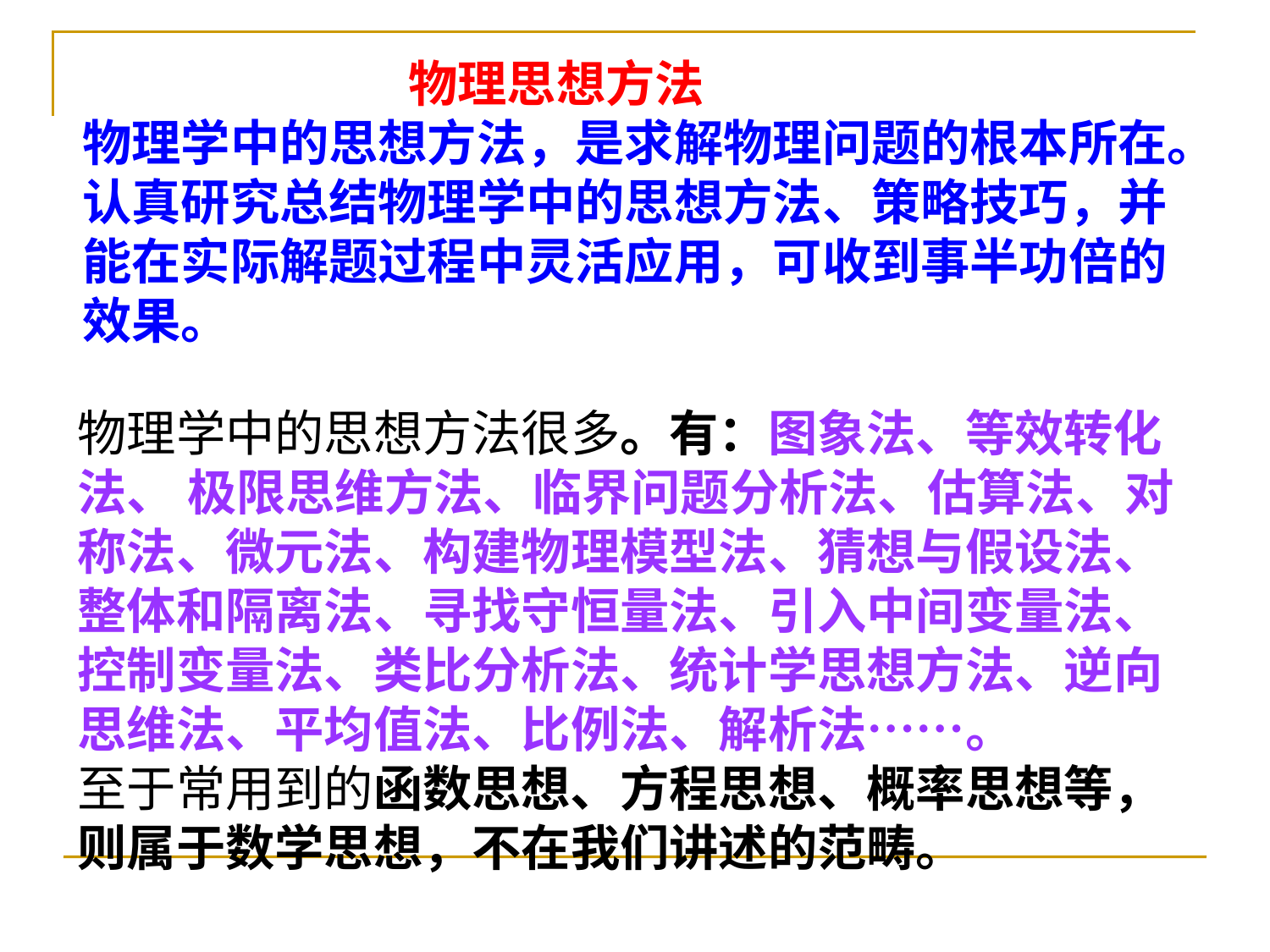

物理思想方法
物理学中的思想方法，是求解物理问题的根本所在。认真研究总结物理学中的思想方法、策略技巧，并能在实际解题过程中灵活应用，可收到事半功倍的效果。

物理学中的思想方法很多。有：图象法、等效转化法、 极限思维方法、临界问题分析法、估算法、对称法、微元法、构建物理模型法、猜想与假设法、整体和隔离法、寻找守恒量法、引入中间变量法、控制变量法、类比分析法、统计学思想方法、逆向思维法、平均值法、比例法、解析法……。
至于常用到的函数思想、方程思想、概率思想等，则属于数学思想，不在我们讲述的范畴。